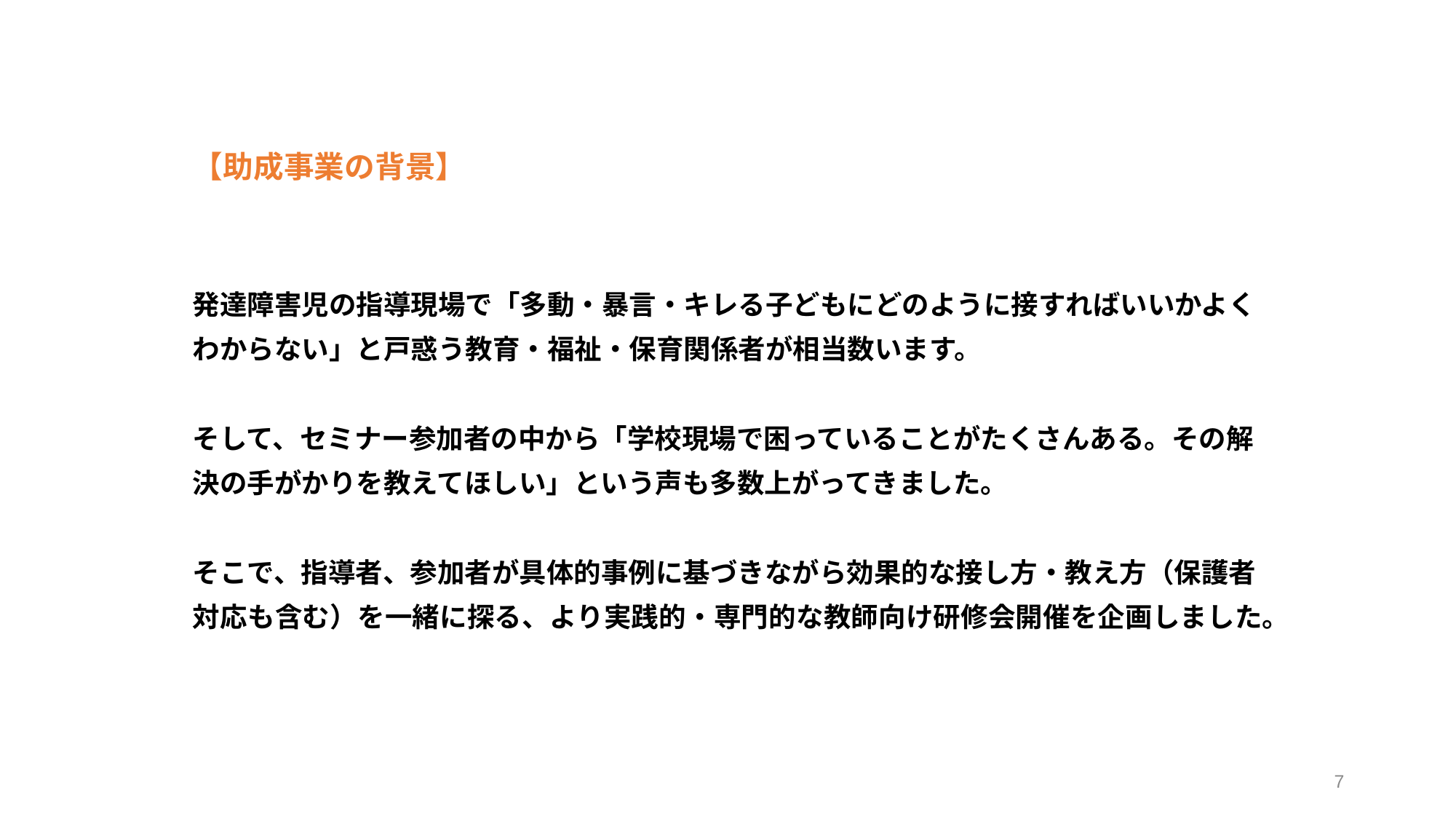

# 【助成事業の背景】

発達障害児の指導現場で「多動・暴言・キレる子どもにどのように接すればいいかよく
わからない」と戸惑う教育・福祉・保育関係者が相当数います。

そして、セミナー参加者の中から「学校現場で困っていることがたくさんある。その解
決の手がかりを教えてほしい」という声も多数上がってきました。

そこで、指導者、参加者が具体的事例に基づきながら効果的な接し方・教え方（保護者
対応も含む）を一緒に探る、より実践的・専門的な教師向け研修会開催を企画しました。

7